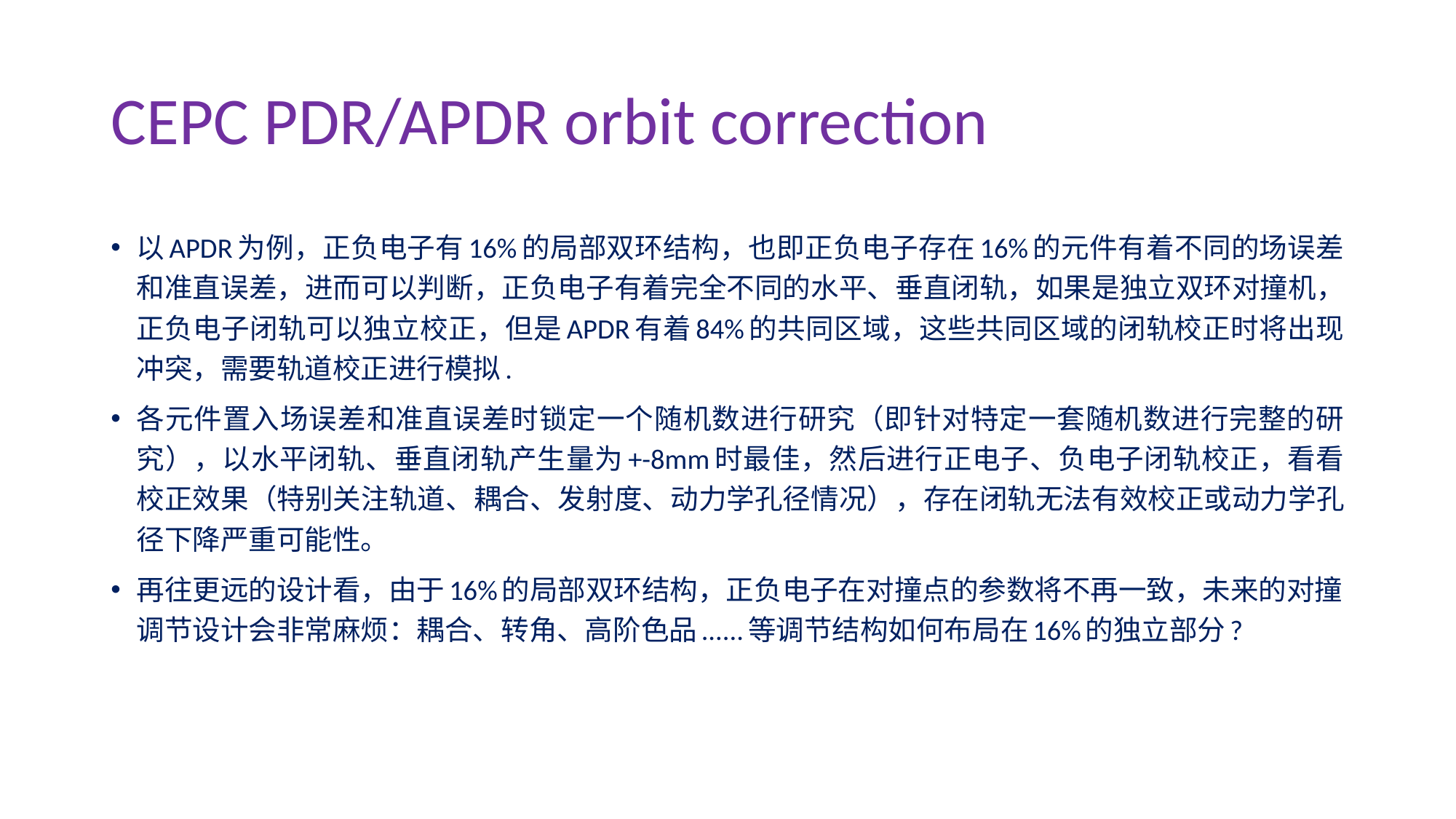

# CEPC PDR/APDR orbit correction
以APDR为例，正负电子有16%的局部双环结构，也即正负电子存在16%的元件有着不同的场误差和准直误差，进而可以判断，正负电子有着完全不同的水平、垂直闭轨，如果是独立双环对撞机，正负电子闭轨可以独立校正，但是APDR有着84%的共同区域，这些共同区域的闭轨校正时将出现冲突，需要轨道校正进行模拟.
各元件置入场误差和准直误差时锁定一个随机数进行研究（即针对特定一套随机数进行完整的研究），以水平闭轨、垂直闭轨产生量为+-8mm时最佳，然后进行正电子、负电子闭轨校正，看看校正效果（特别关注轨道、耦合、发射度、动力学孔径情况），存在闭轨无法有效校正或动力学孔径下降严重可能性。
再往更远的设计看，由于16%的局部双环结构，正负电子在对撞点的参数将不再一致，未来的对撞调节设计会非常麻烦：耦合、转角、高阶色品......等调节结构如何布局在16%的独立部分?